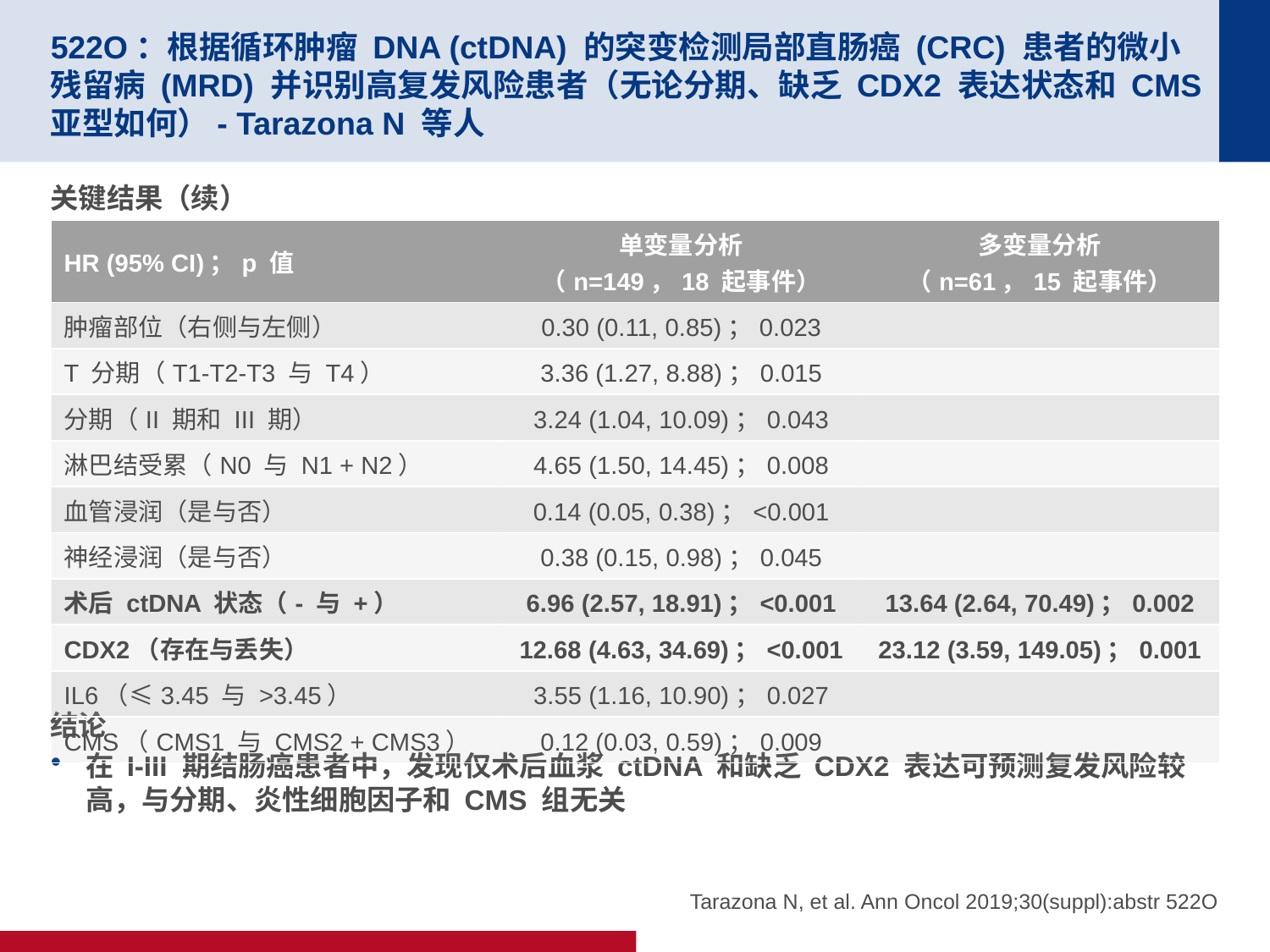

# 522O：根据循环肿瘤 DNA (ctDNA) 的突变检测局部直肠癌 (CRC) 患者的微小残留病 (MRD) 并识别高复发风险患者（无论分期、缺乏 CDX2 表达状态和 CMS 亚型如何）- Tarazona N 等人
关键结果（续）
结论
在 I-III 期结肠癌患者中，发现仅术后血浆 ctDNA 和缺乏 CDX2 表达可预测复发风险较高，与分期、炎性细胞因子和 CMS 组无关
| HR (95% CI)；p 值 | 单变量分析 （n=149，18 起事件） | 多变量分析 （n=61，15 起事件） |
| --- | --- | --- |
| 肿瘤部位（右侧与左侧） | 0.30 (0.11, 0.85)；0.023 |  |
| T 分期（T1-T2-T3 与 T4） | 3.36 (1.27, 8.88)；0.015 |  |
| 分期（II 期和 III 期） | 3.24 (1.04, 10.09)；0.043 |  |
| 淋巴结受累（N0 与 N1 + N2） | 4.65 (1.50, 14.45)；0.008 |  |
| 血管浸润（是与否） | 0.14 (0.05, 0.38)；<0.001 |  |
| 神经浸润（是与否） | 0.38 (0.15, 0.98)；0.045 |  |
| 术后 ctDNA 状态（- 与 +） | 6.96 (2.57, 18.91)；<0.001 | 13.64 (2.64, 70.49)；0.002 |
| CDX2（存在与丢失） | 12.68 (4.63, 34.69)；<0.001 | 23.12 (3.59, 149.05)；0.001 |
| IL6（≤3.45 与 >3.45） | 3.55 (1.16, 10.90)；0.027 |  |
| CMS（CMS1 与 CMS2 + CMS3） | 0.12 (0.03, 0.59)；0.009 |  |
Tarazona N, et al. Ann Oncol 2019;30(suppl):abstr 522O